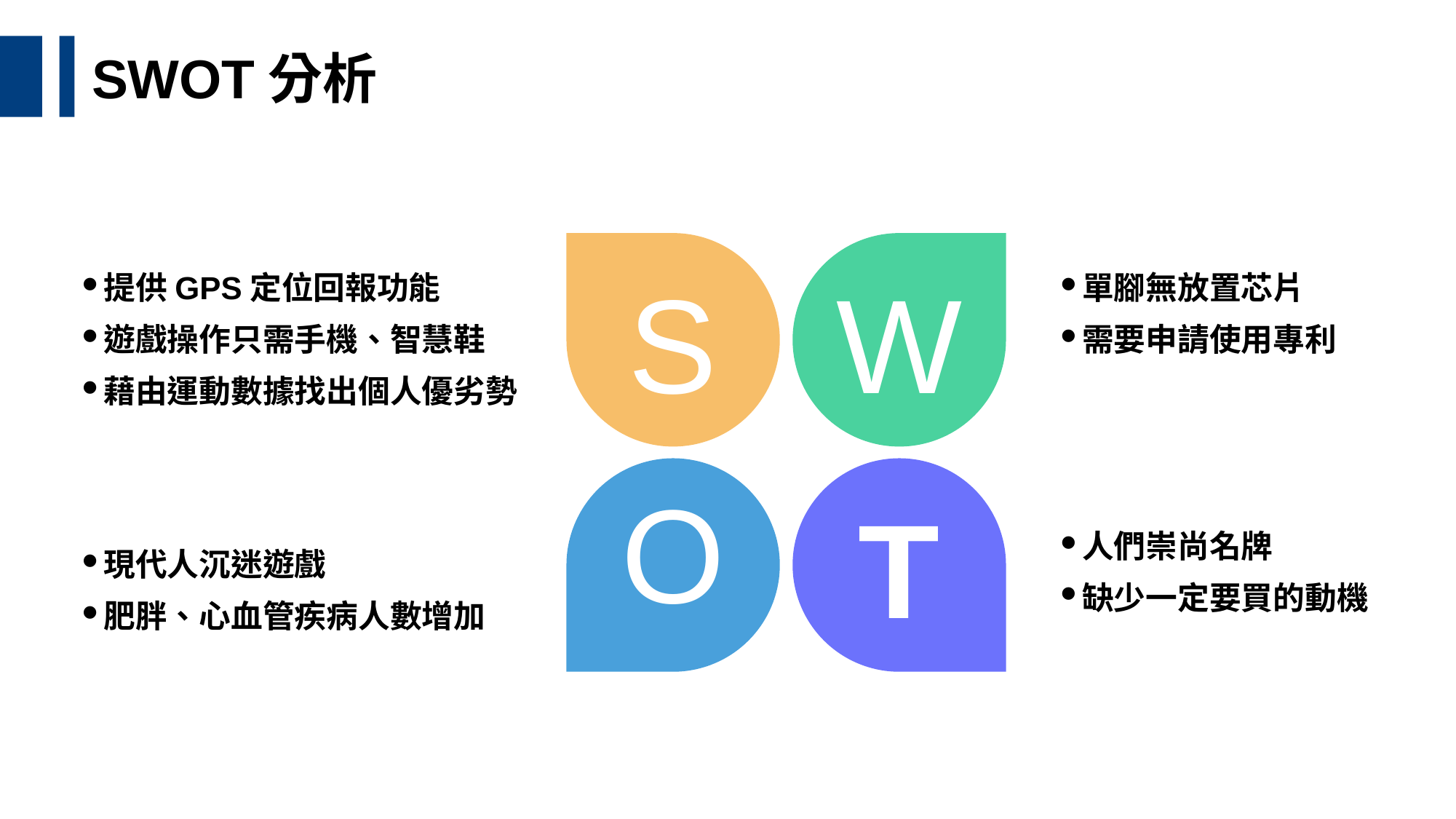

SWOT分析
S
W
O

T
提供GPS定位回報功能
遊戲操作只需手機、智慧鞋
藉由運動數據找出個人優劣勢
單腳無放置芯片
需要申請使用專利
人們崇尚名牌
缺少一定要買的動機
現代人沉迷遊戲
肥胖、心血管疾病人數增加